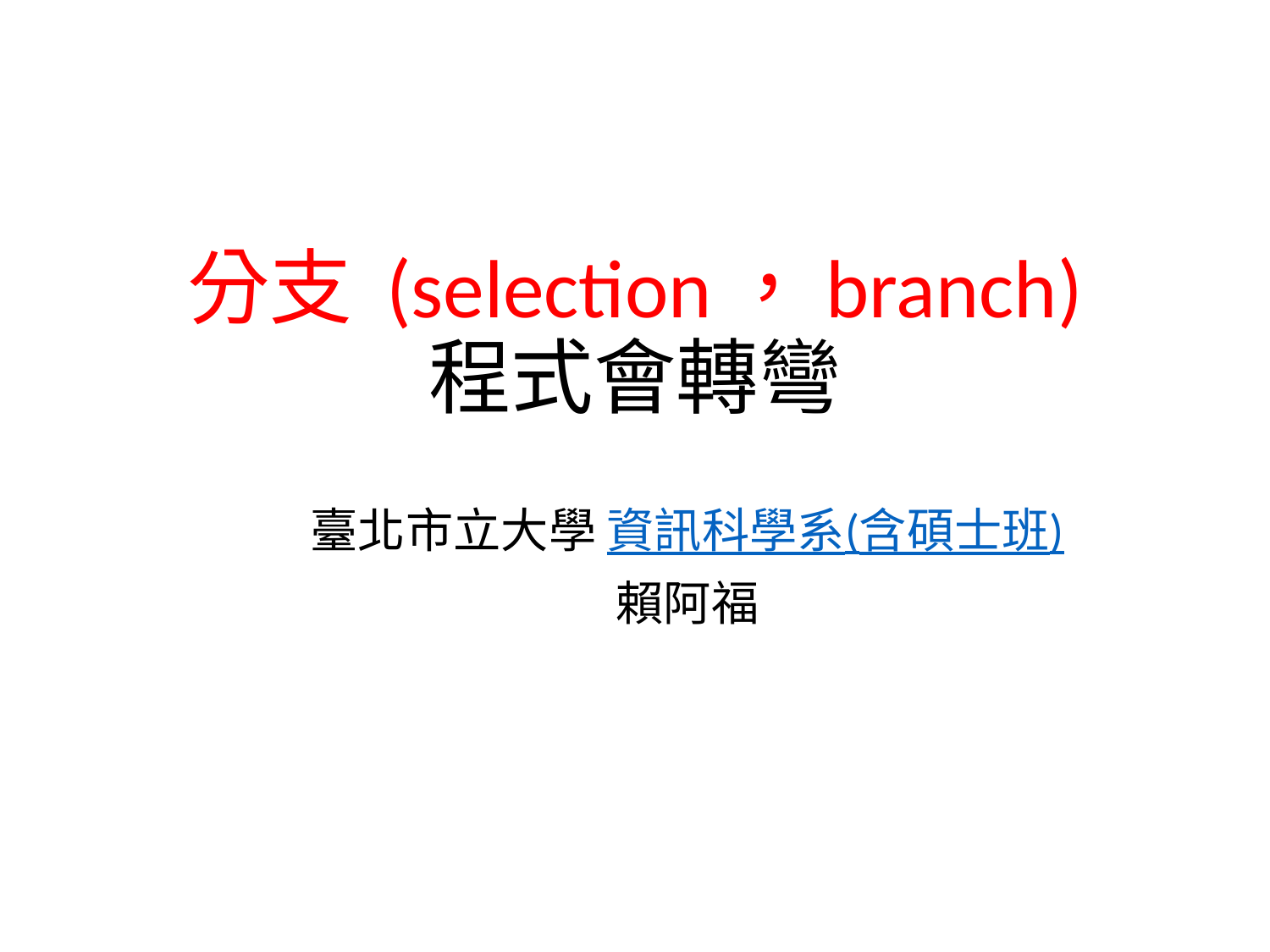

# 分支 (selection，branch) 程式會轉彎
臺北市立大學 資訊科學系(含碩士班)
賴阿福